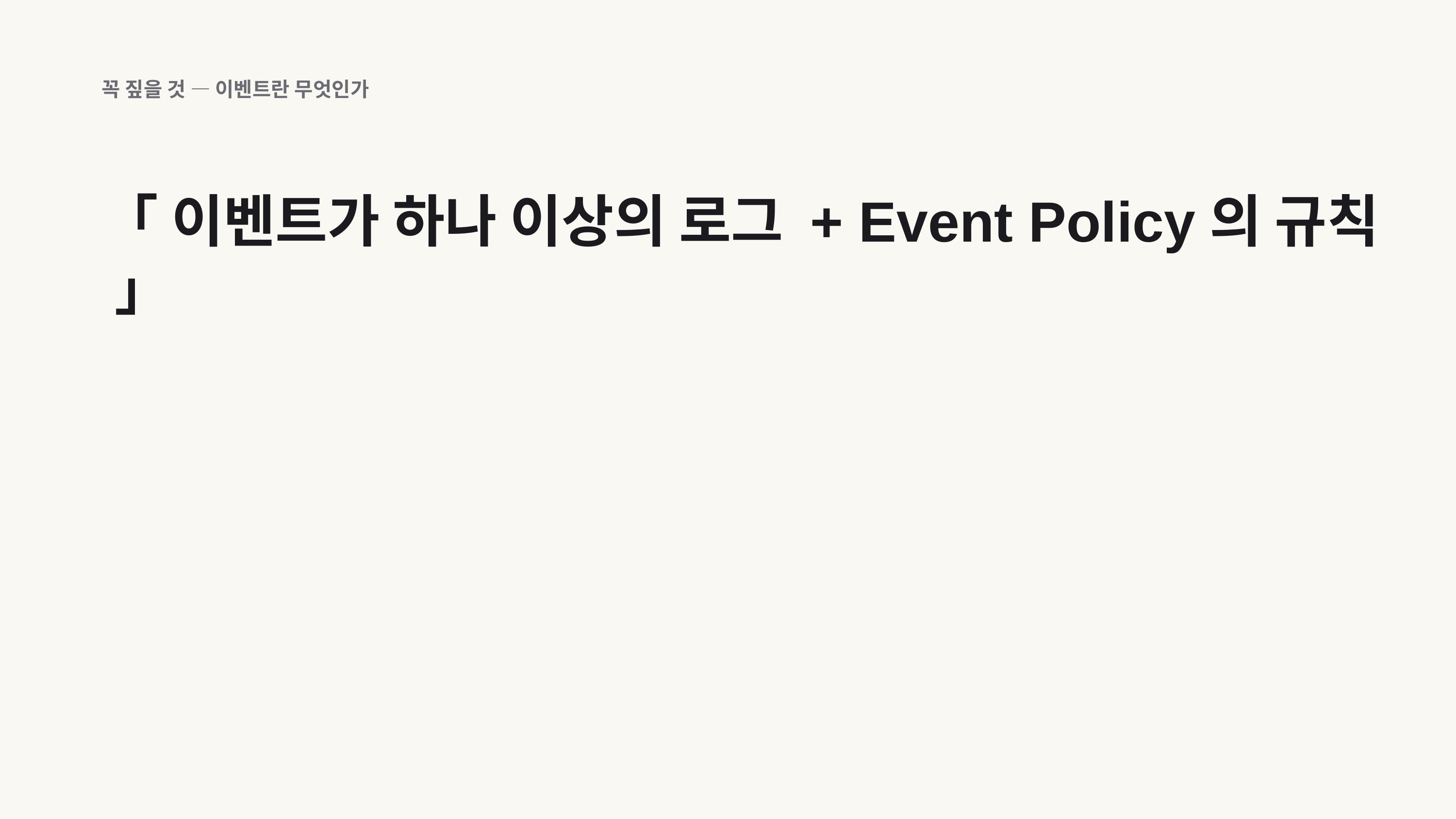

꼭 짚을 것 — 이벤트란 무엇인가
「 이벤트가 하나 이상의 로그 + Event Policy의 규칙 」